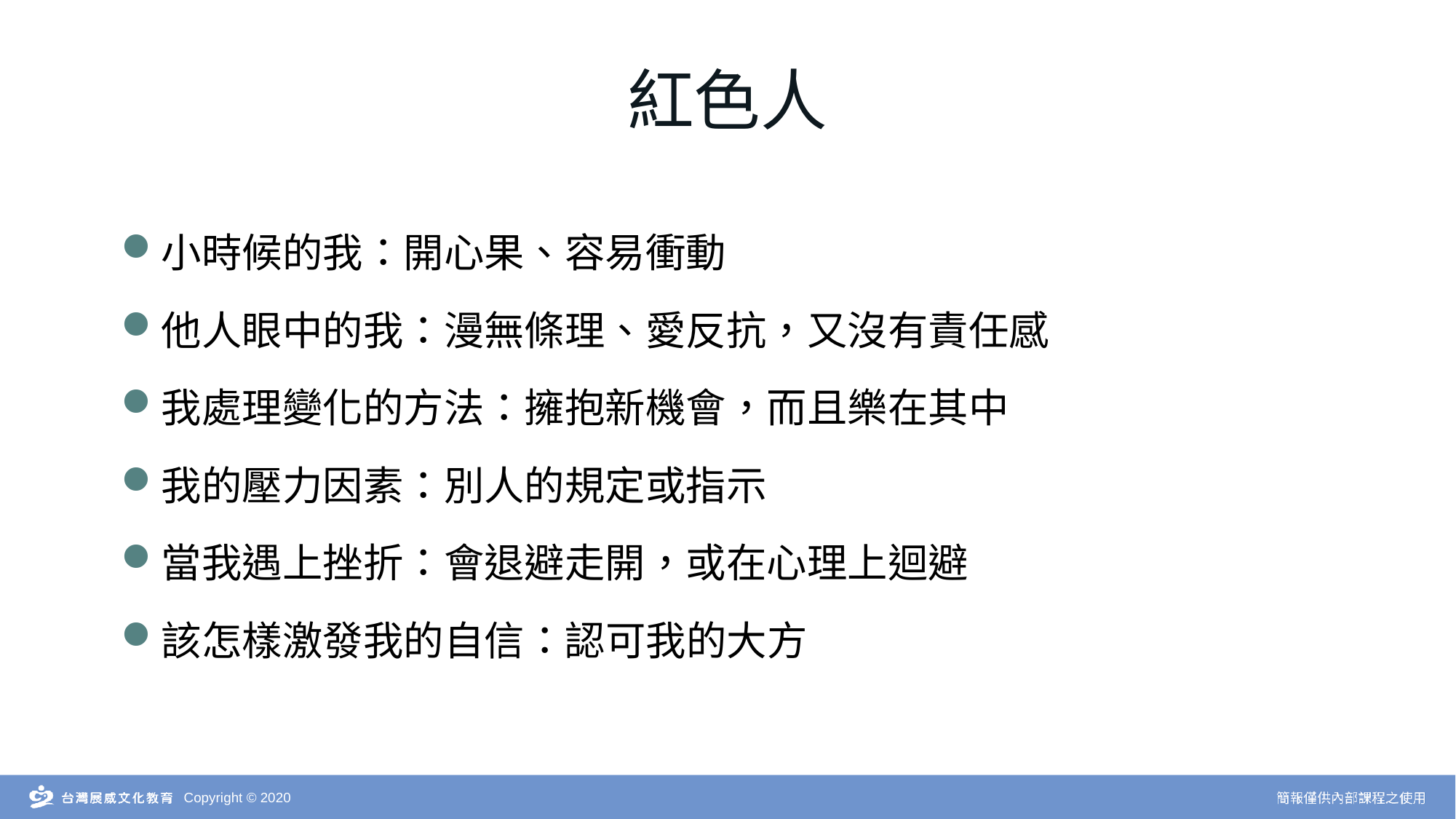

紅色人
小時候的我：開心果、容易衝動
他人眼中的我：漫無條理、愛反抗，又沒有責任感
我處理變化的方法：擁抱新機會，而且樂在其中
我的壓力因素：別人的規定或指示
當我遇上挫折：會退避走開，或在心理上迴避
該怎樣激發我的自信：認可我的大方